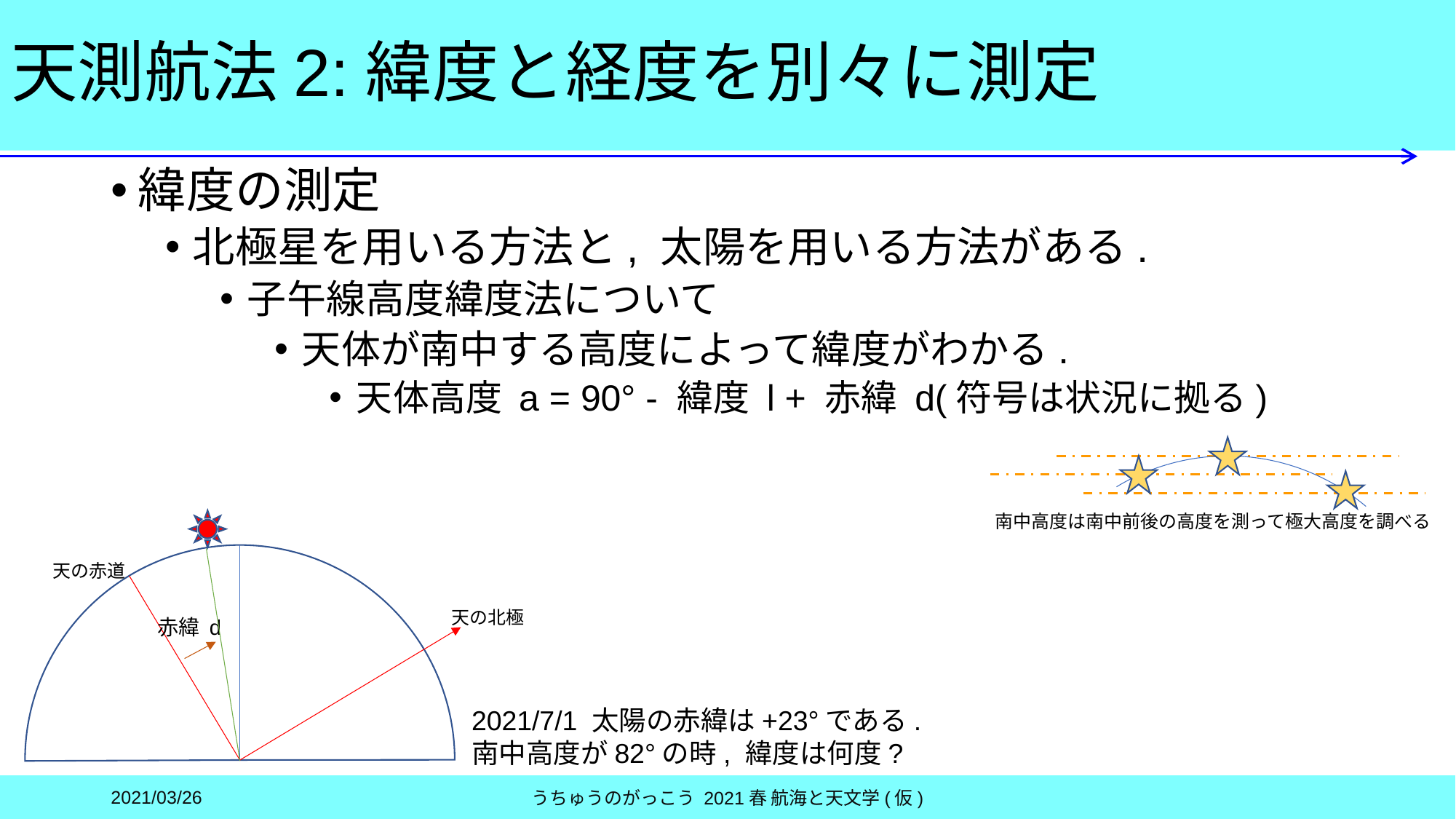

# 天測航法2:緯度と経度を別々に測定
緯度の測定
北極星を用いる方法と, 太陽を用いる方法がある.
子午線高度緯度法について
天体が南中する高度によって緯度がわかる.
天体高度 a = 90° - 緯度 l + 赤緯 d(符号は状況に拠る)

南中高度は南中前後の高度を測って極大高度を調べる

天の赤道
天の北極
赤緯 d
2021/7/1 太陽の赤緯は+23°である.
南中高度が82°の時, 緯度は何度?
2021/03/26
うちゅうのがっこう 2021春 航海と天文学(仮)